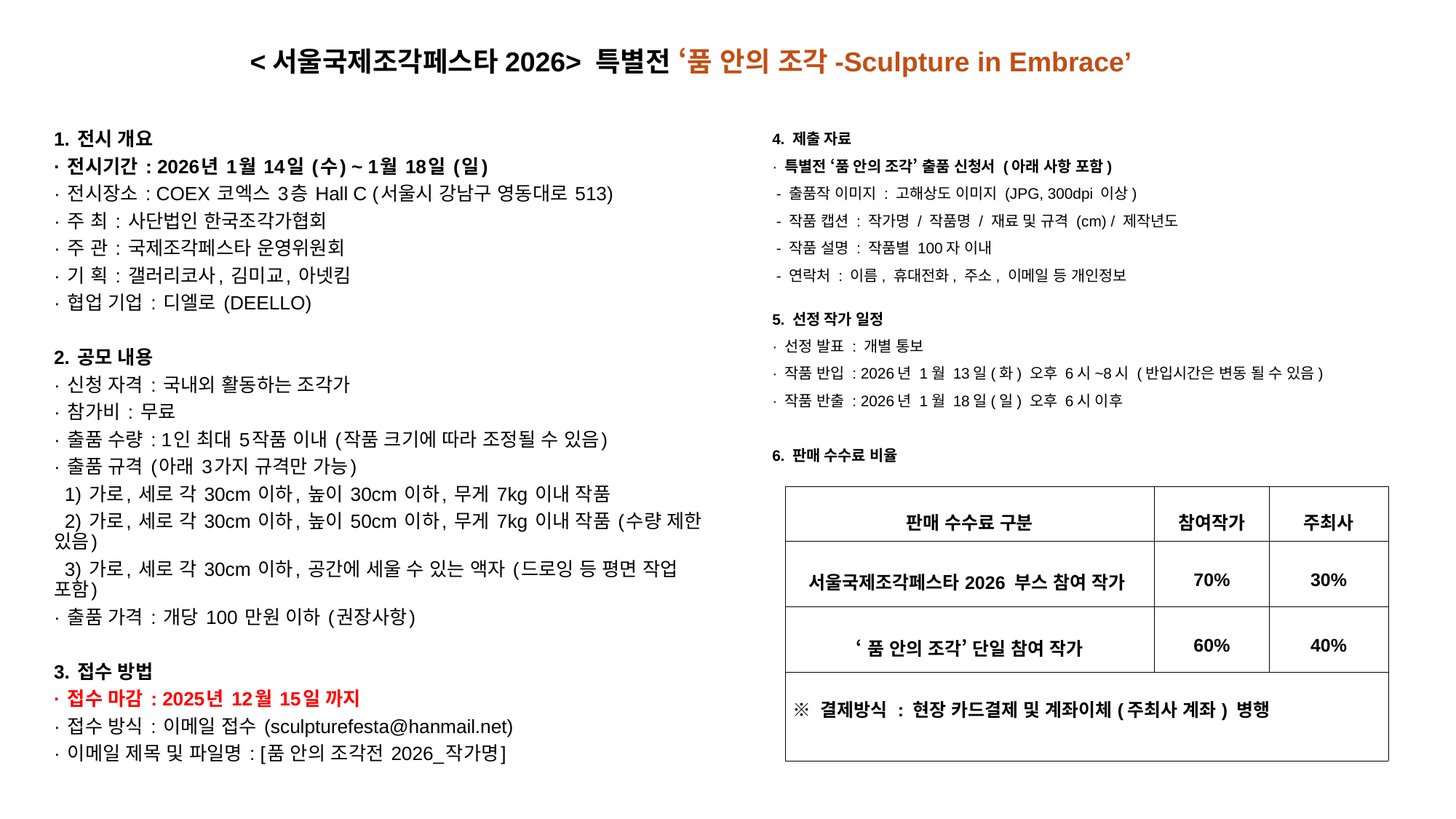

<서울국제조각페스타2026> 특별전 ‘품 안의 조각-Sculpture in Embrace’
4. 제출 자료
· 특별전 ‘품 안의 조각’ 출품 신청서 (아래 사항 포함)
 - 출품작 이미지 : 고해상도 이미지 (JPG, 300dpi 이상)
 - 작품 캡션 : 작가명 / 작품명 / 재료 및 규격 (cm) / 제작년도
 - 작품 설명 : 작품별 100자 이내
 - 연락처 : 이름, 휴대전화, 주소, 이메일 등 개인정보

5. 선정 작가 일정
· 선정 발표 : 개별 통보
· 작품 반입 : 2026년 1월 13일(화) 오후 6시~8시 (반입시간은 변동 될 수 있음)
· 작품 반출 : 2026년 1월 18일(일) 오후 6시 이후

6. 판매 수수료 비율

1. 전시 개요
· 전시기간 : 2026년 1월 14일 (수) ~ 1월 18일 (일)
· 전시장소 : COEX 코엑스 3층 Hall C (서울시 강남구 영동대로 513)
· 주 최 : 사단법인 한국조각가협회
· 주 관 : 국제조각페스타 운영위원회
· 기 획 : 갤러리코사, 김미교, 아넷킴
· 협업 기업 : 디엘로 (DEELLO)

2. 공모 내용
· 신청 자격 : 국내외 활동하는 조각가
· 참가비 : 무료
· 출품 수량 : 1인 최대 5작품 이내 (작품 크기에 따라 조정될 수 있음)
· 출품 규격 (아래 3가지 규격만 가능)
  1) 가로, 세로 각 30cm 이하, 높이 30cm 이하, 무게 7kg 이내 작품
  2) 가로, 세로 각 30cm 이하, 높이 50cm 이하, 무게 7kg 이내 작품 (수량 제한 있음)
  3) 가로, 세로 각 30cm 이하, 공간에 세울 수 있는 액자 (드로잉 등 평면 작업 포함)
· 출품 가격 : 개당 100 만원 이하 (권장사항)

3. 접수 방법
· 접수 마감 : 2025년 12월 15일 까지
· 접수 방식 : 이메일 접수 (sculpturefesta@hanmail.net)
· 이메일 제목 및 파일명 : [품 안의 조각전 2026_작가명]

| 판매 수수료 구분 | 참여작가 | 주최사 |
| --- | --- | --- |
| 서울국제조각페스타2026 부스 참여 작가 | 70% | 30% |
| ‘품 안의 조각’ 단일 참여 작가 | 60% | 40% |
| ※ 결제방식 : 현장 카드결제 및 계좌이체(주최사 계좌) 병행 |  |  |